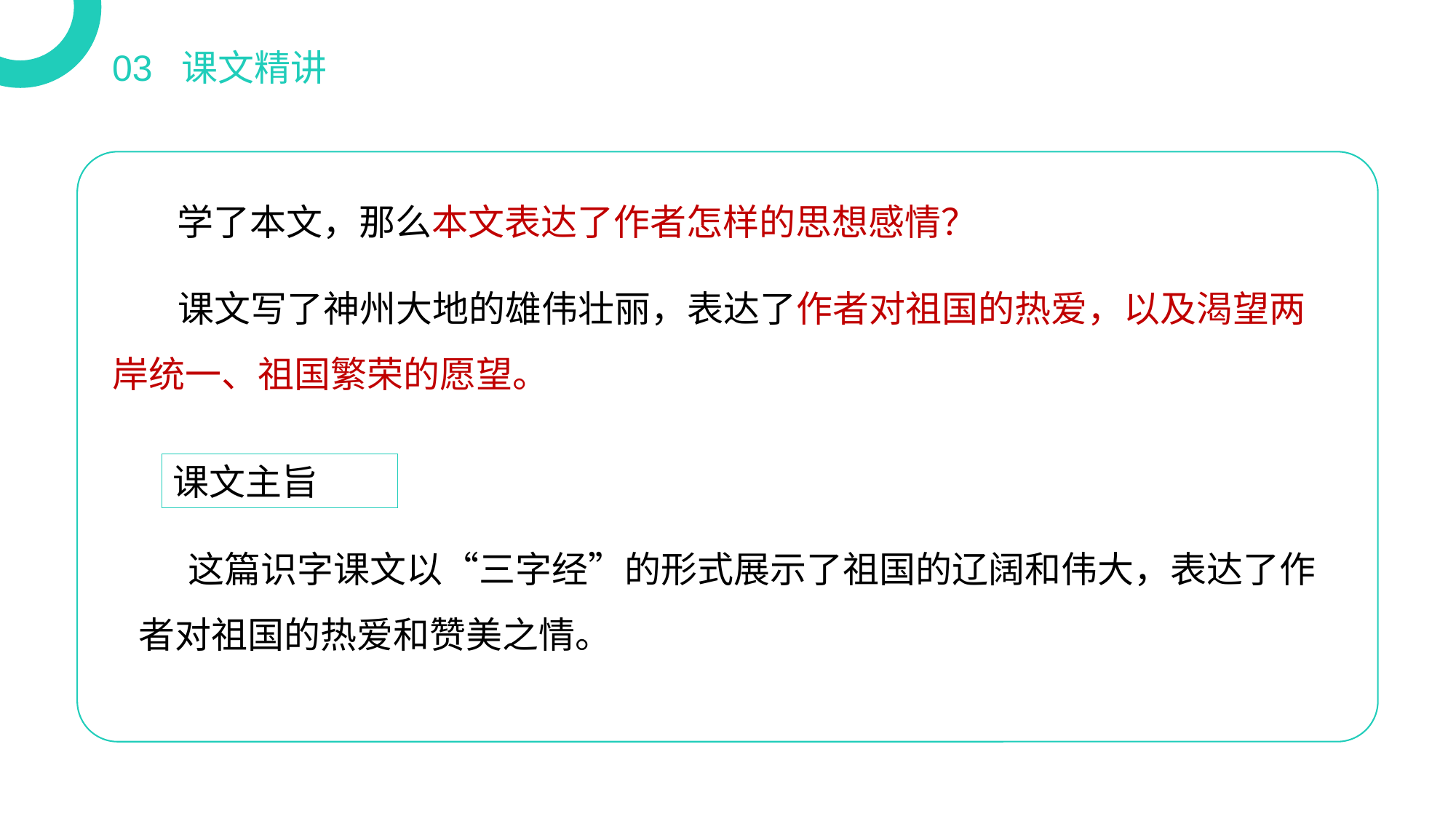

03  课文精讲
学了本文，那么本文表达了作者怎样的思想感情？
       课文写了神州大地的雄伟壮丽，表达了作者对祖国的热爱，以及渴望两岸统一、祖国繁荣的愿望。
课文主旨
     这篇识字课文以“三字经”的形式展示了祖国的辽阔和伟大，表达了作者对祖国的热爱和赞美之情。